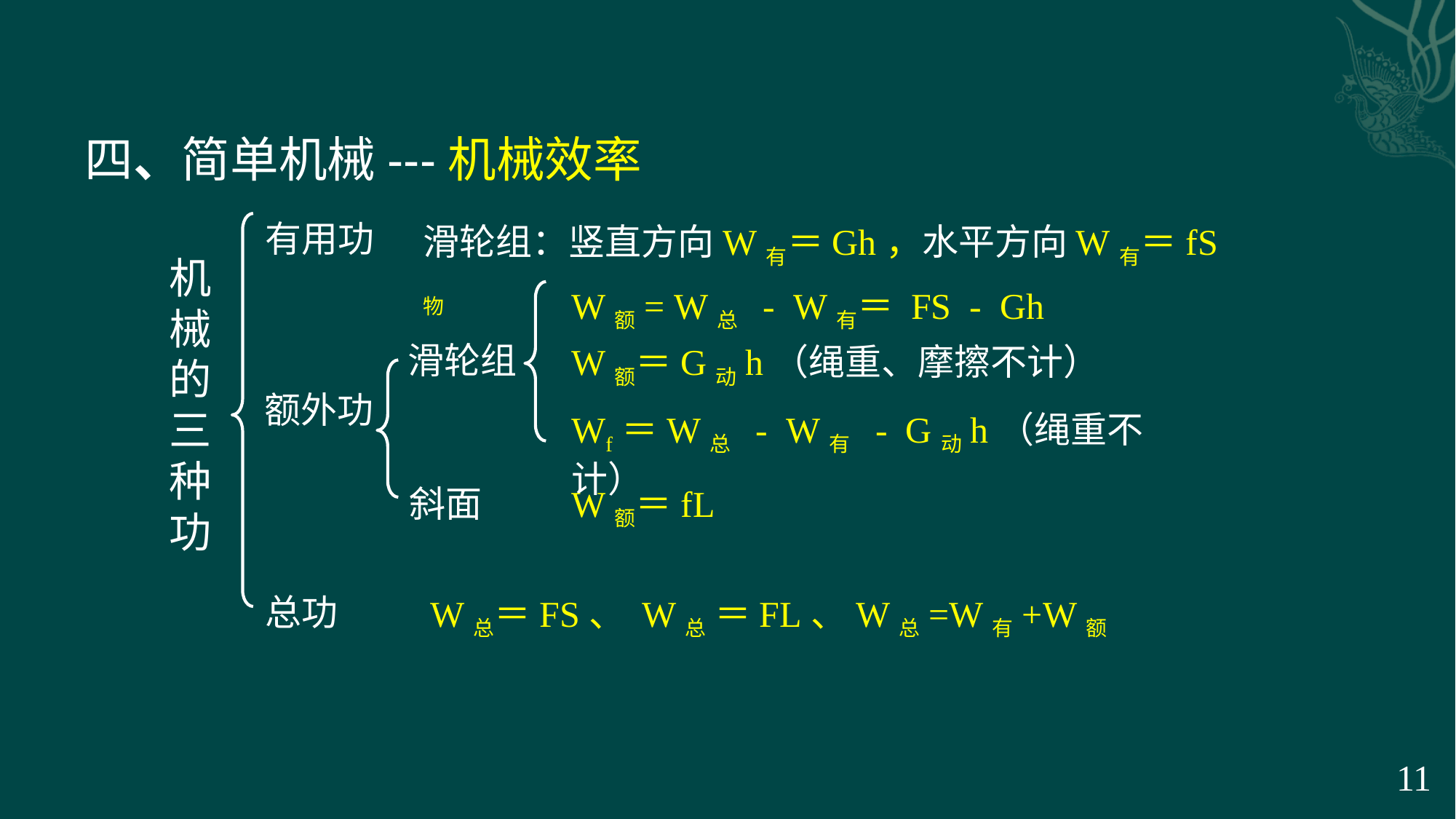

四、简单机械---机械效率
有用功

滑轮组：竖直方向W有＝Gh，水平方向W有＝fS物
机械的三种功
W额= W总  -  W有＝ FS  -  Gh

滑轮组
W额＝G动h（绳重、摩擦不计）

额外功
Wf＝W总  -  W有  -  G动h（绳重不计）
W额＝fL
斜面
总功
W总＝FS、 W总 ＝FL、W总=W有+W额
11